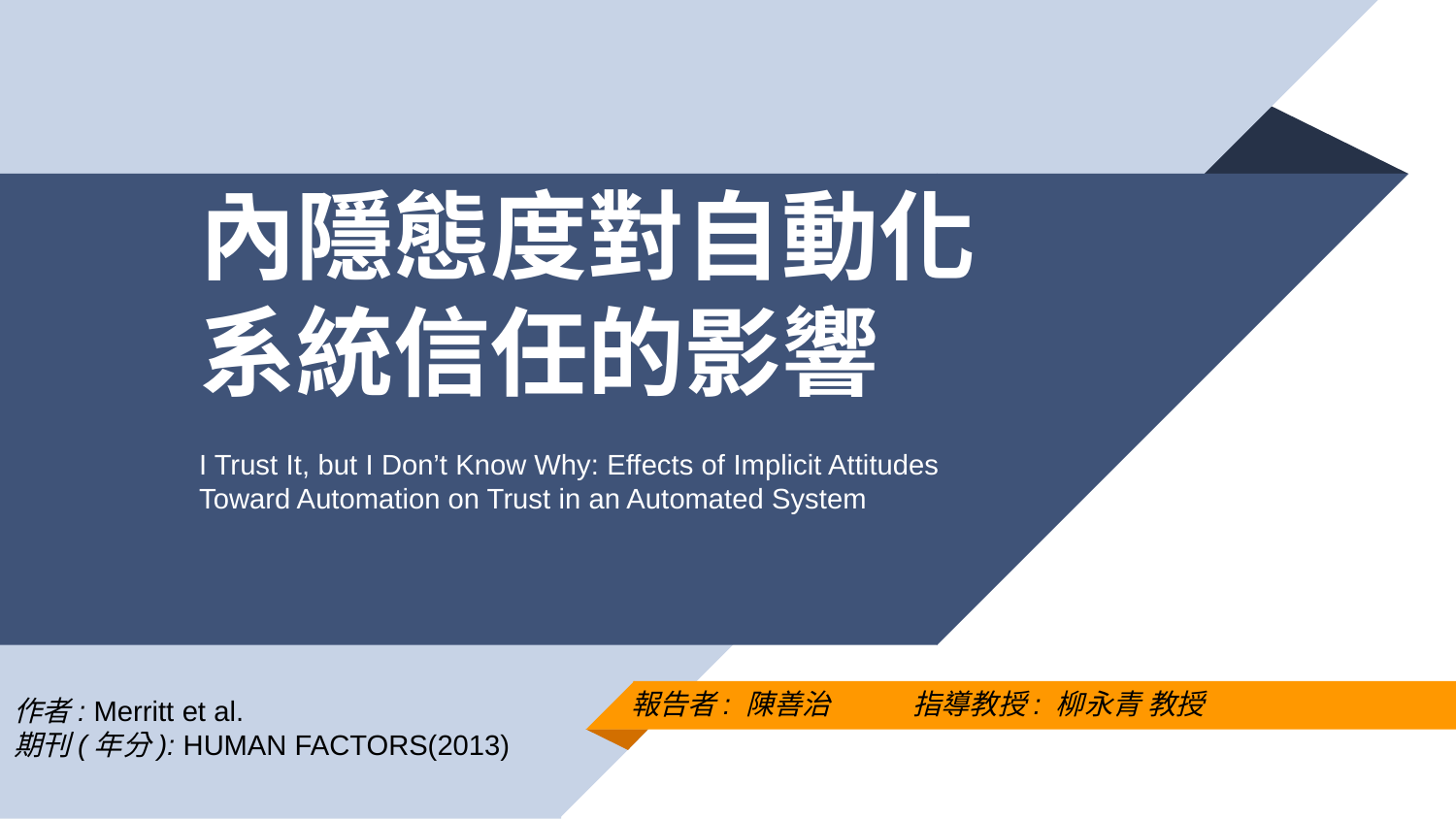

# 內隱態度對自動化系統信任的影響
I Trust It, but I Don’t Know Why: Effects of Implicit Attitudes Toward Automation on Trust in an Automated System

報告者: 陳善治             指導教授: 柳永青 教授
作者: Merritt et al.
期刊(年分): HUMAN FACTORS(2013)